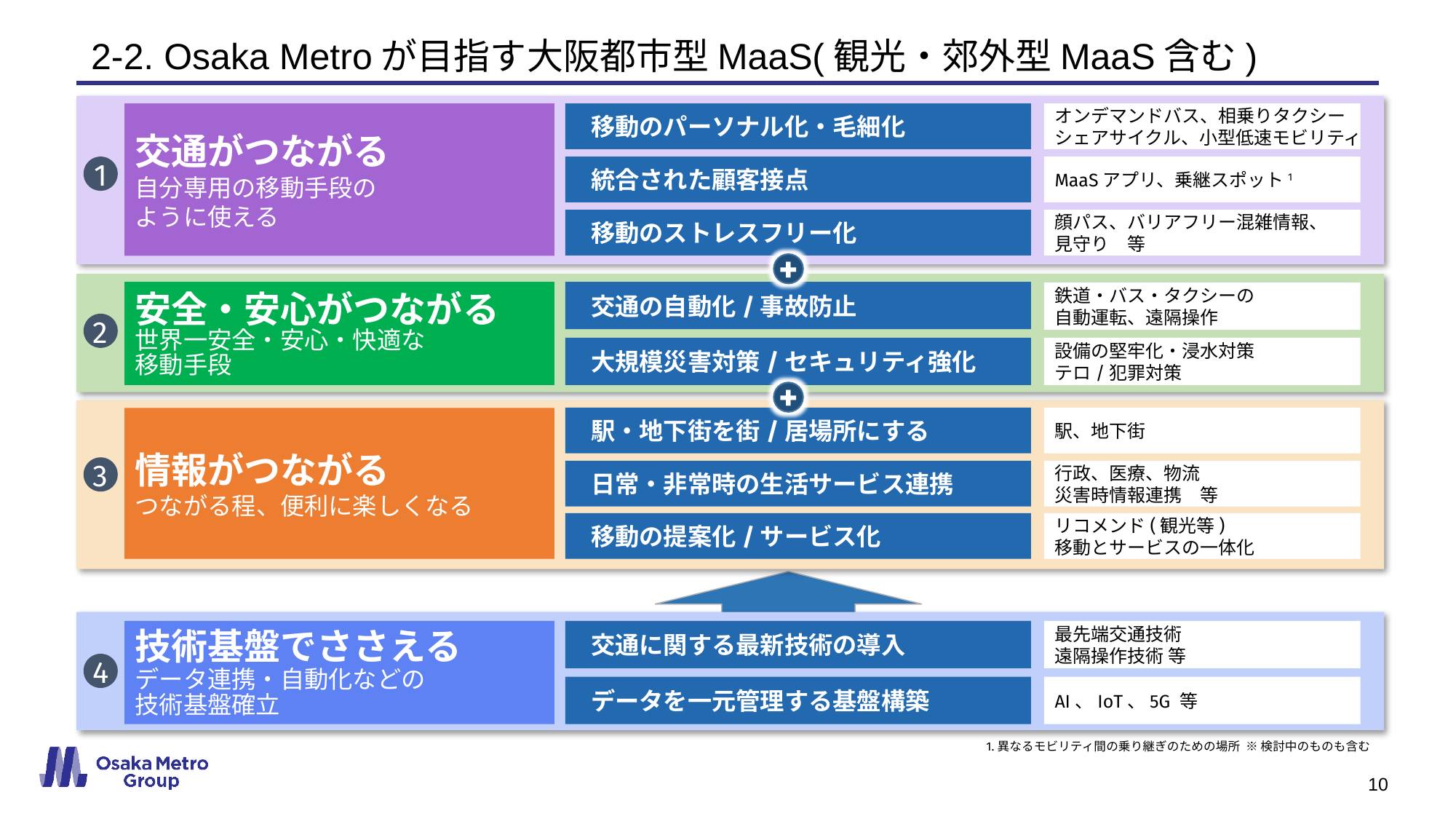

# 2-2. Osaka Metroが目指す大阪都市型MaaS(観光・郊外型MaaS含む)

交通がつながる
自分専用の移動手段の
ように使える
移動のパーソナル化・毛細化
オンデマンドバス、相乗りタクシー
シェアサイクル、小型低速モビリティ
1
統合された顧客接点
MaaSアプリ、乗継スポット1
移動のストレスフリー化
顔パス、バリアフリー混雑情報、
見守り　等
+

安全・安心がつながる
世界一安全・安心・快適な
移動手段
交通の自動化/事故防止
鉄道・バス・タクシーの
自動運転、遠隔操作
2
大規模災害対策/セキュリティ強化
設備の堅牢化・浸水対策
テロ/犯罪対策
+

駅・地下街を街/居場所にする
駅、地下街
情報がつながる
つながる程、便利に楽しくなる
3
日常・非常時の生活サービス連携
行政、医療、物流
災害時情報連携　等

移動の提案化/サービス化
リコメンド(観光等)
移動とサービスの一体化

技術基盤でささえる
データ連携・自動化などの
技術基盤確立
交通に関する最新技術の導入
最先端交通技術
遠隔操作技術 等
4
データを一元管理する基盤構築
AI、IoT、5G 等
1.異なるモビリティ間の乗り継ぎのための場所  ※ 検討中のものも含む